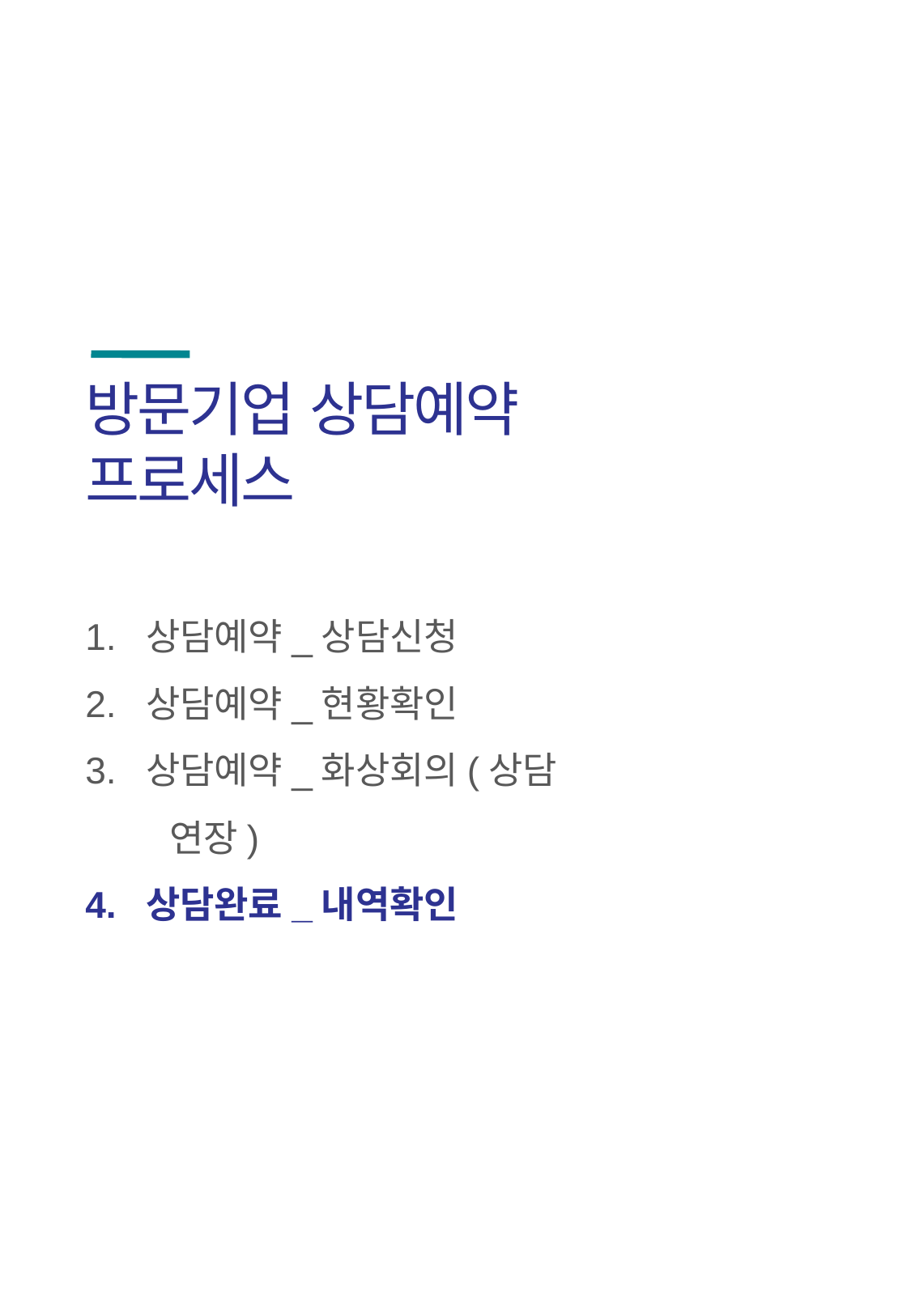

방문기업 상담예약  프로세스
1.  상담예약_상담신청
2.  상담예약_현황확인
3.  상담예약_화상회의(상담 연장)
4.  상담완료_내역확인